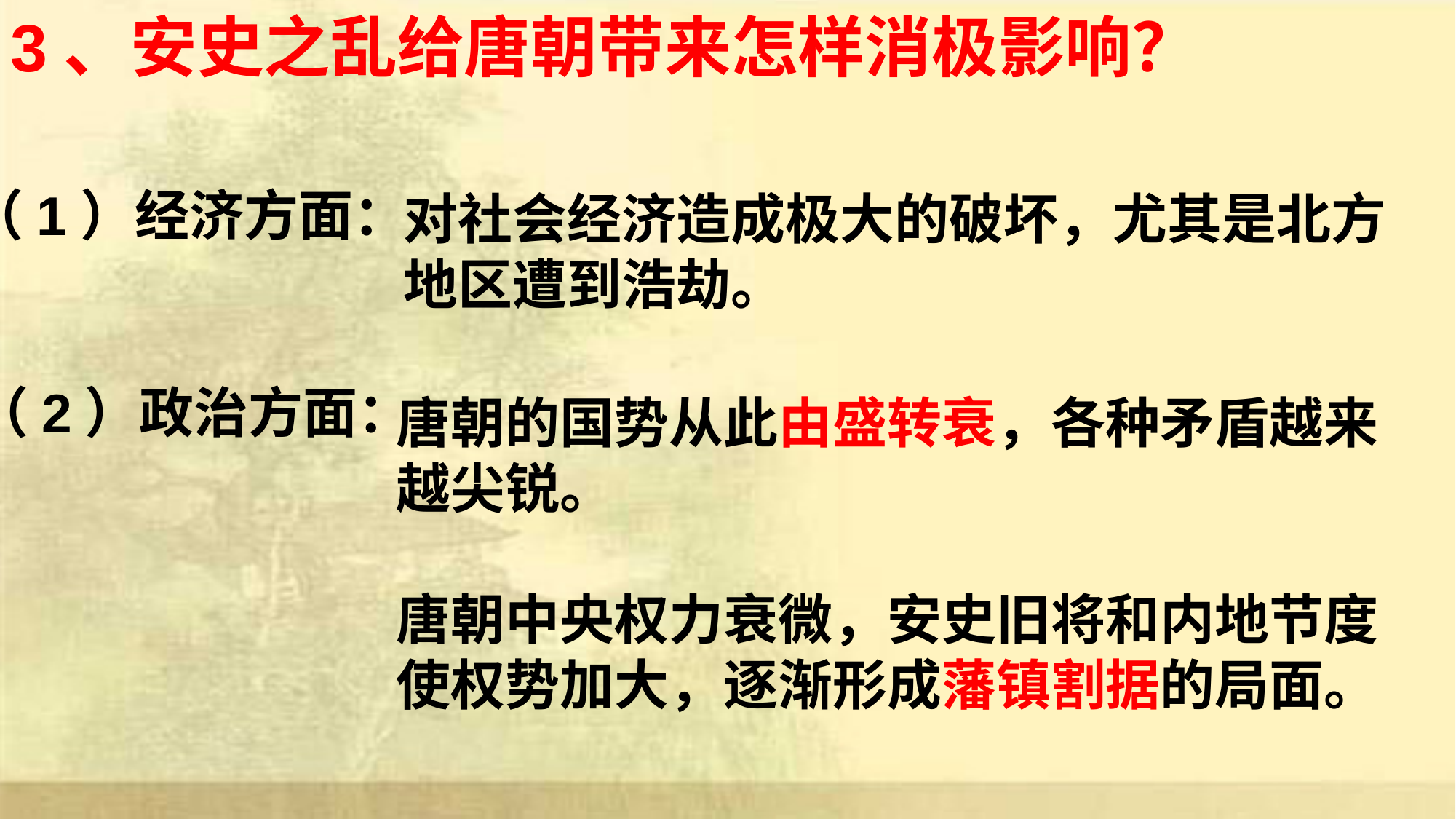

3、安史之乱给唐朝带来怎样消极影响？
（1）经济方面：
对社会经济造成极大的破坏，尤其是北方地区遭到浩劫。
（2）政治方面：
唐朝的国势从此由盛转衰，各种矛盾越来越尖锐。

唐朝中央权力衰微，安史旧将和内地节度使权势加大，逐渐形成藩镇割据的局面。